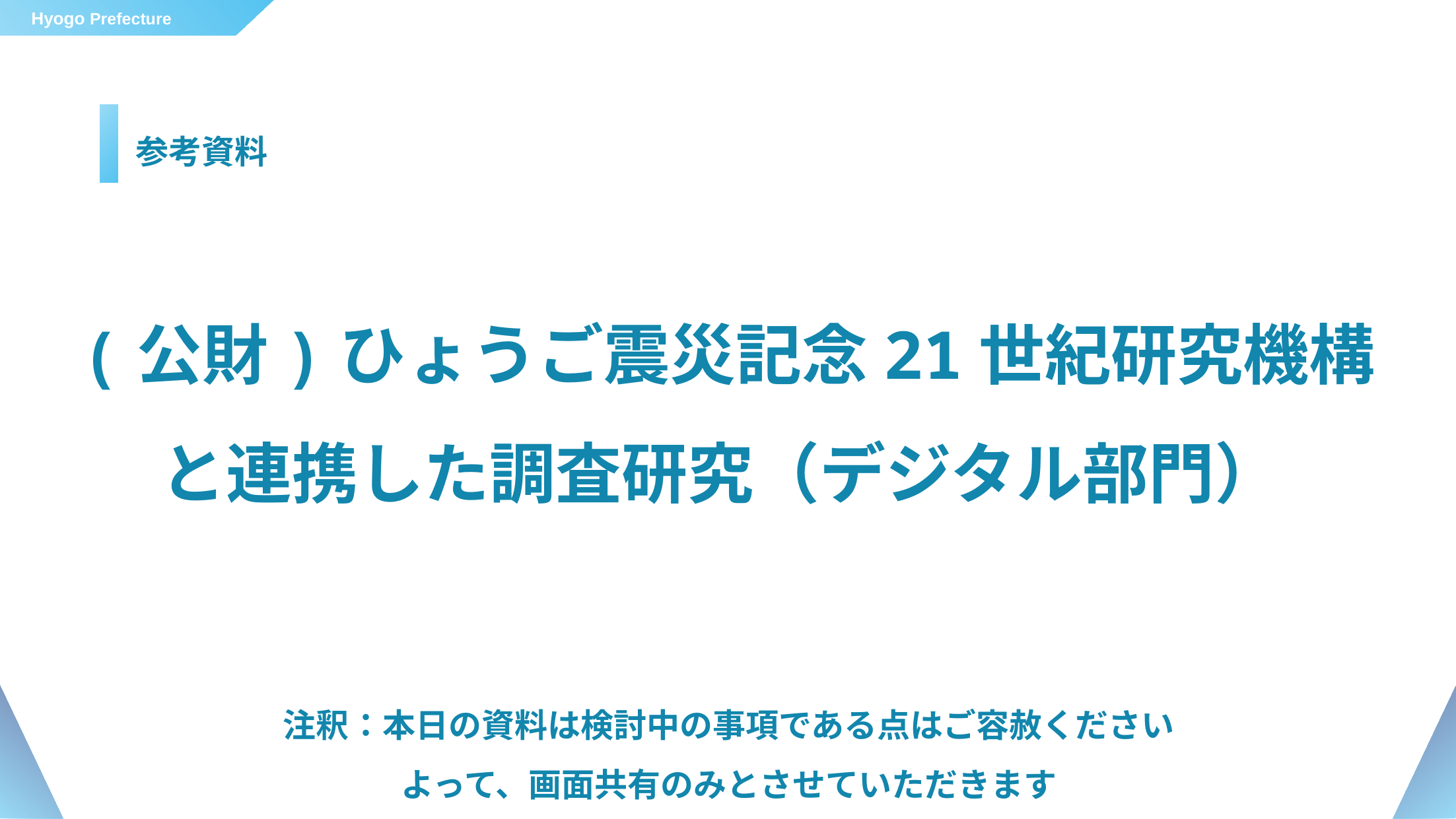

参考資料
(公財)ひょうご震災記念21世紀研究機構
と連携した調査研究（デジタル部門）
注釈：本日の資料は検討中の事項である点はご容赦ください
よって、画面共有のみとさせていただきます